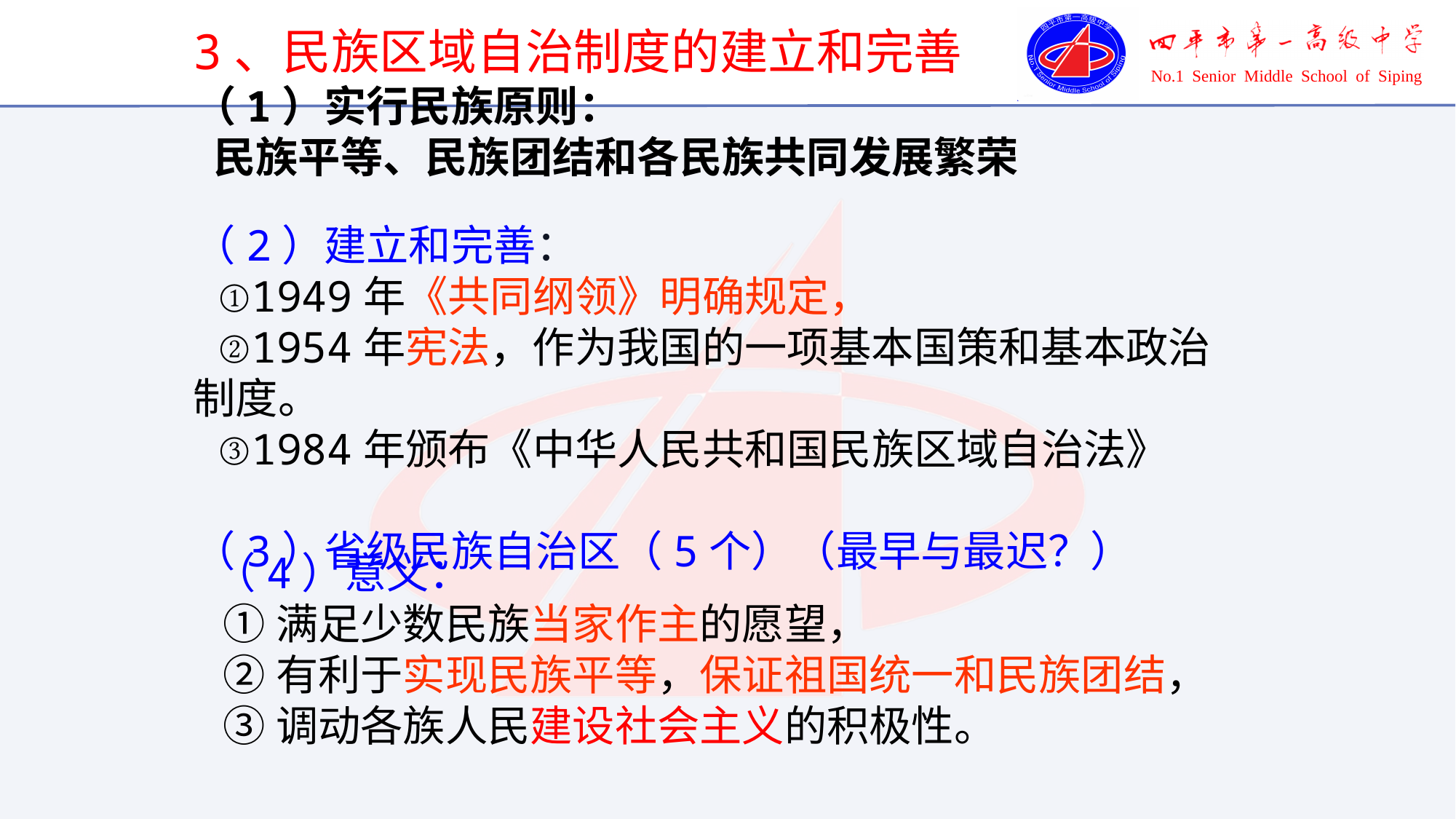

3、民族区域自治制度的建立和完善
（1）实行民族原则：
 民族平等、民族团结和各民族共同发展繁荣
（2）建立和完善：
 ①1949年《共同纲领》明确规定，
 ②1954年宪法，作为我国的一项基本国策和基本政治制度。
 ③1984年颁布《中华人民共和国民族区域自治法》
（3）省级民族自治区（5个）（最早与最迟？）

（4）意义：
 ①满足少数民族当家作主的愿望，
 ②有利于实现民族平等，保证祖国统一和民族团结，
 ③调动各族人民建设社会主义的积极性。